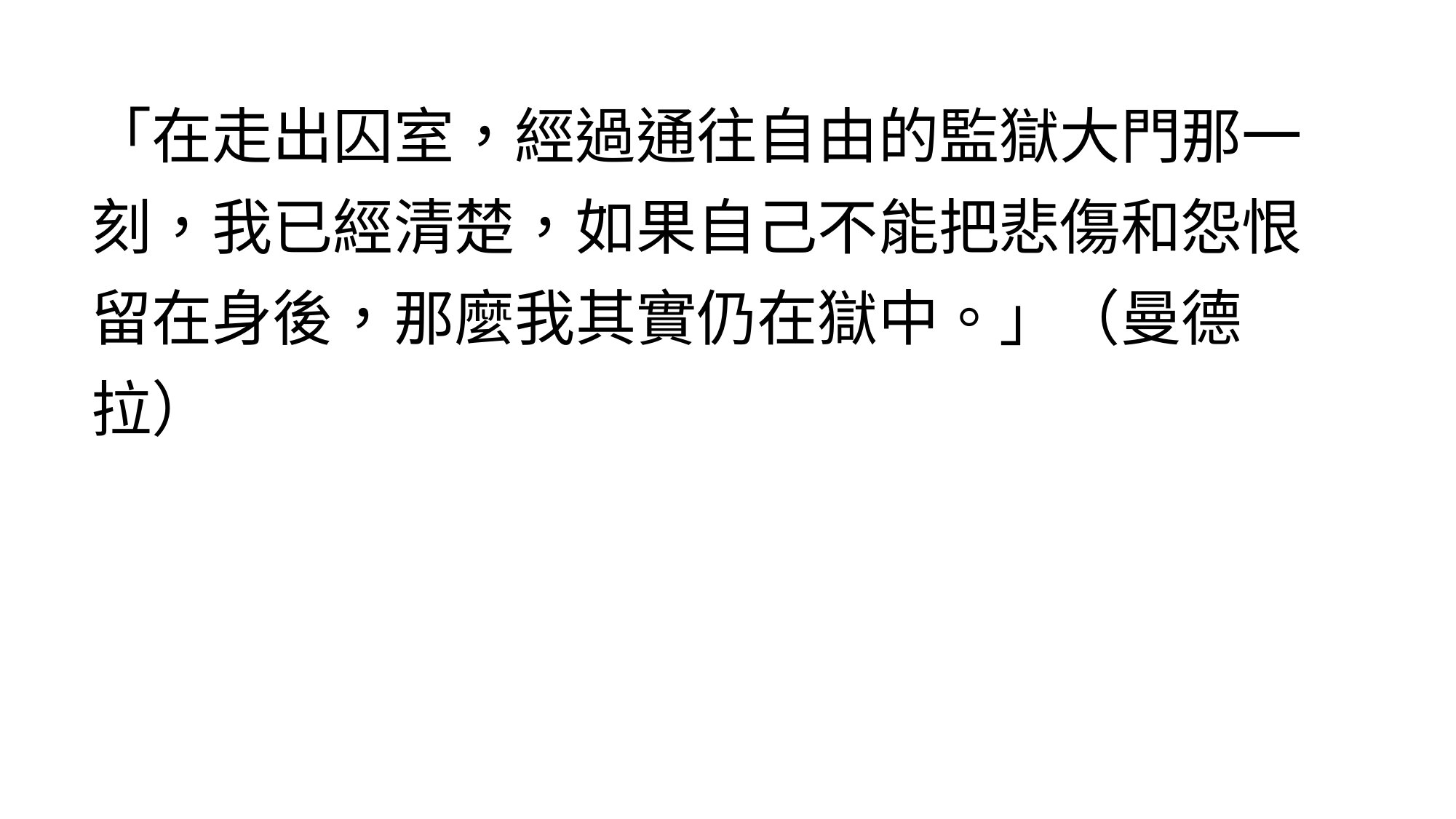

「在走出囚室，經過通往自由的監獄大門那一刻，我已經清楚，如果自己不能把悲傷和怨恨留在身後，那麼我其實仍在獄中。」（曼德拉）